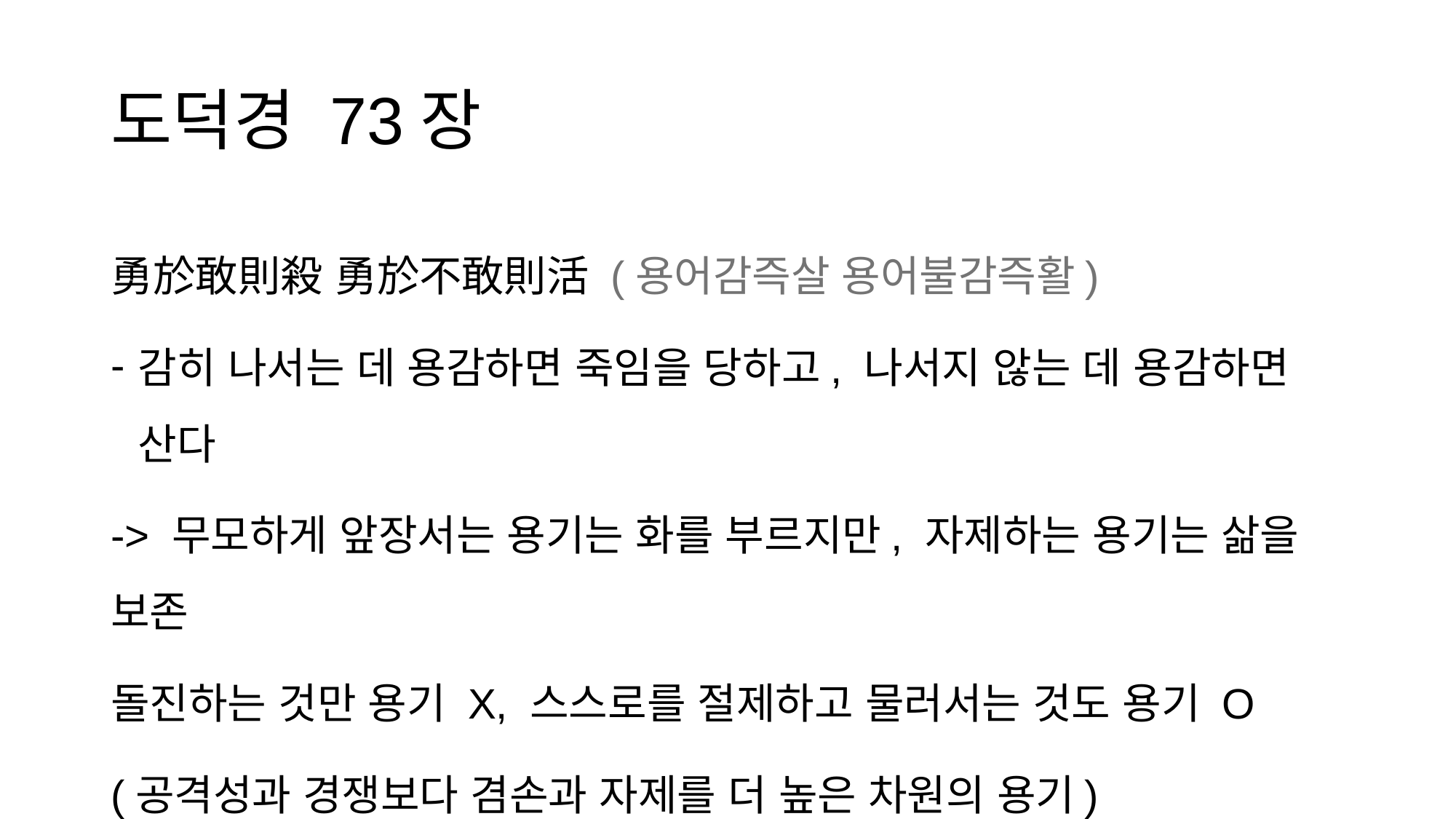

# 도덕경 73장
勇於敢則殺 勇於不敢則活 (용어감즉살 용어불감즉활)
감히 나서는 데 용감하면 죽임을 당하고, 나서지 않는 데 용감하면 산다
-> 무모하게 앞장서는 용기는 화를 부르지만, 자제하는 용기는 삶을 보존
돌진하는 것만 용기 X, 스스로를 절제하고 물러서는 것도 용기 O
(공격성과 경쟁보다 겸손과 자제를 더 높은 차원의 용기)